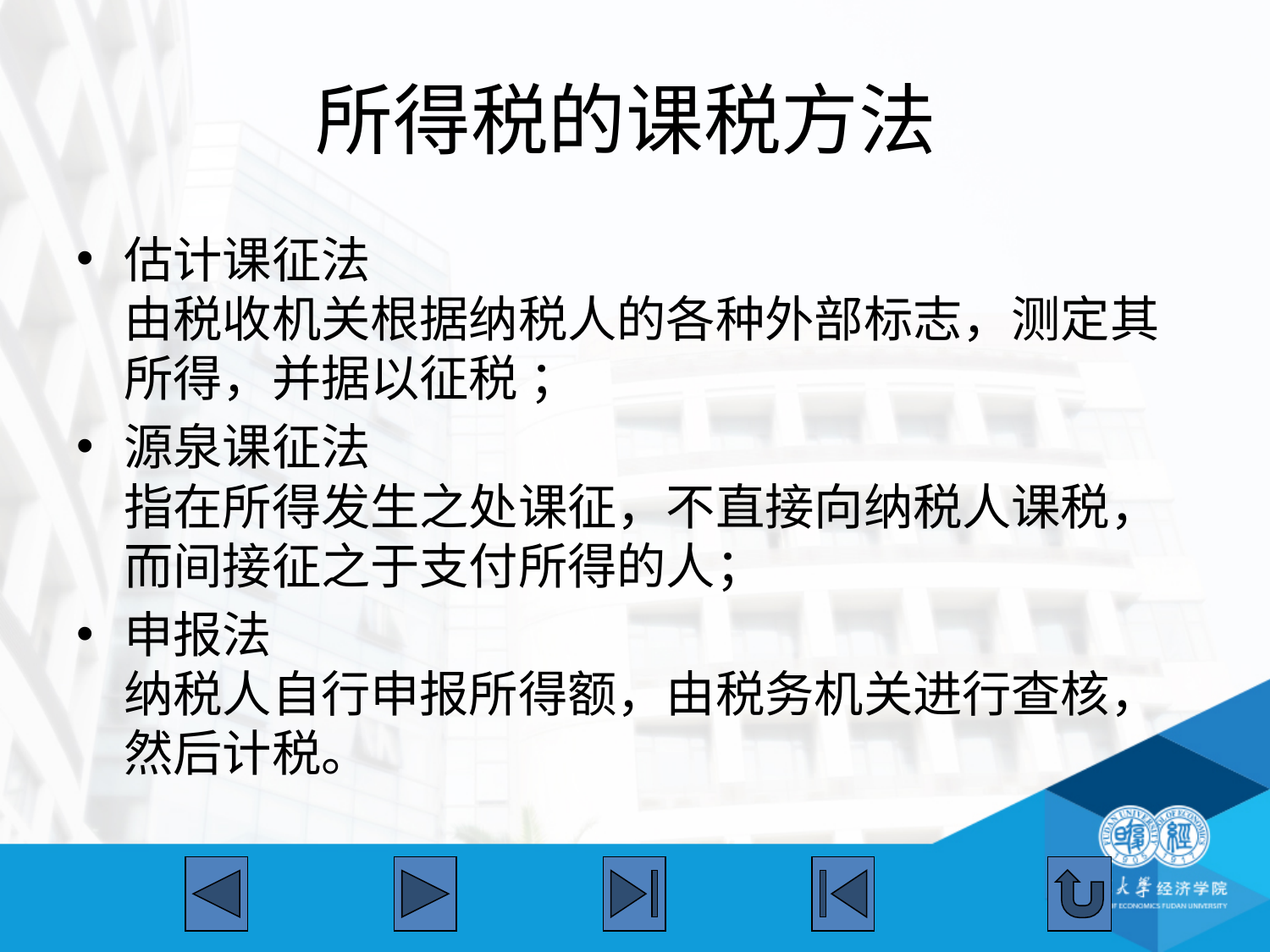

# 所得税的课税方法
估计课征法
由税收机关根据纳税人的各种外部标志，测定其所得，并据以征税 ；
源泉课征法
指在所得发生之处课征，不直接向纳税人课税，而间接征之于支付所得的人；
申报法
纳税人自行申报所得额，由税务机关进行查核，然后计税。